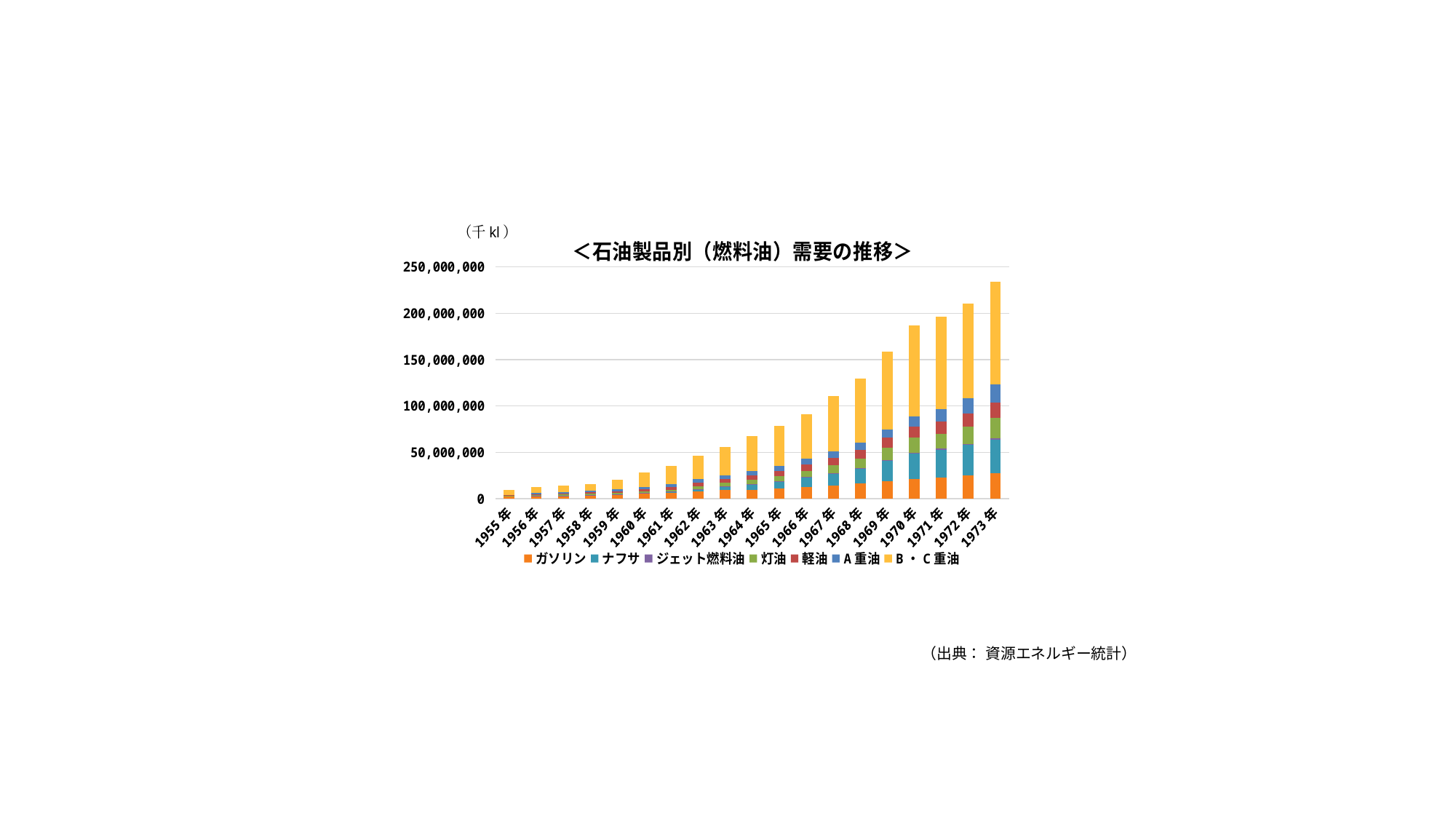

### Chart: ＜石油製品別（燃料油）需要の推移＞

| Category | ガソリン | ナフサ | ジェット燃料油 | 灯油 | 軽油 | A重油 | B・C重油 |
|---|---|---|---|---|---|---|---|
| 1955年 | 2662865.0 | None | 1528.0 | 542466.0 | 838411.0 | None | 5816041.0 |
| 1956年 | 3374949.0 | None | 27271.0 | 775093.0 | 954741.0 | 1197566.0 | 6114405.0 |
| 1957年 | 3508952.0 | None | 53485.0 | 991353.0 | 985611.0 | 1790055.0 | 7158180.0 |
| 1958年 | 4124089.0 | None | 161564.0 | 1174555.0 | 1327045.0 | 1755759.0 | 7448299.0 |
| 1959年 | 4702443.0 | None | 164191.0 | 1542525.0 | 1617744.0 | 2223293.0 | 9987849.0 |
| 1960年 | 5860399.0 | None | 192489.0 | 1911972.0 | 2128819.0 | 2600385.0 | 15970874.0 |
| 1961年 | 6796203.0 | 459788.0 | 296165.0 | 2321192.0 | 2754605.0 | 3160941.0 | 19591618.0 |
| 1962年 | 7899190.0 | 2357214.0 | 363896.0 | 3080973.0 | 3443846.0 | 3826517.0 | 25222471.0 |
| 1963年 | 9277113.0 | 3512562.0 | 385914.0 | 3750598.0 | 4261374.0 | 4197128.0 | 30480608.0 |
| 1964年 | 9718054.0 | 5543055.0 | 456640.0 | 4620758.0 | 4899037.0 | 4765899.0 | 37956841.0 |
| 1965年 | 10873649.0 | 7853171.0 | 535309.0 | 5235554.0 | 5583264.0 | 5206537.0 | 43056127.0 |
| 1966年 | 12358393.0 | 10229959.0 | 678747.0 | 6815288.0 | 6686284.0 | 6136324.0 | 48333674.0 |
| 1967年 | 14291063.0 | 12510534.0 | 716727.0 | 8644335.0 | 7869220.0 | 6724378.0 | 60400115.0 |
| 1968年 | 16331673.0 | 16081138.0 | 817578.0 | 10214470.0 | 9090288.0 | 7840173.0 | 69495247.0 |
| 1969年 | 18531051.0 | 22159565.0 | 946769.0 | 13434486.0 | 10597139.0 | 8898565.0 | 83930268.0 |
| 1970年 | 21013127.0 | 27644384.0 | 1174291.0 | 15835344.0 | 12003023.0 | 11095810.0 | 98529802.0 |
| 1971年 | 22885131.0 | 29855633.0 | 1276311.0 | 16241635.0 | 12809533.0 | 13302267.0 | 100258196.0 |
| 1972年 | 24871283.0 | 32949759.0 | 1515763.0 | 18116774.0 | 14781469.0 | 16241469.0 | 102304936.0 |
| 1973年 | 27223325.0 | 36239920.0 | 1672803.0 | 21929708.0 | 16759326.0 | 19305752.0 | 111007136.0 |
（出典： 資源エネルギー統計）